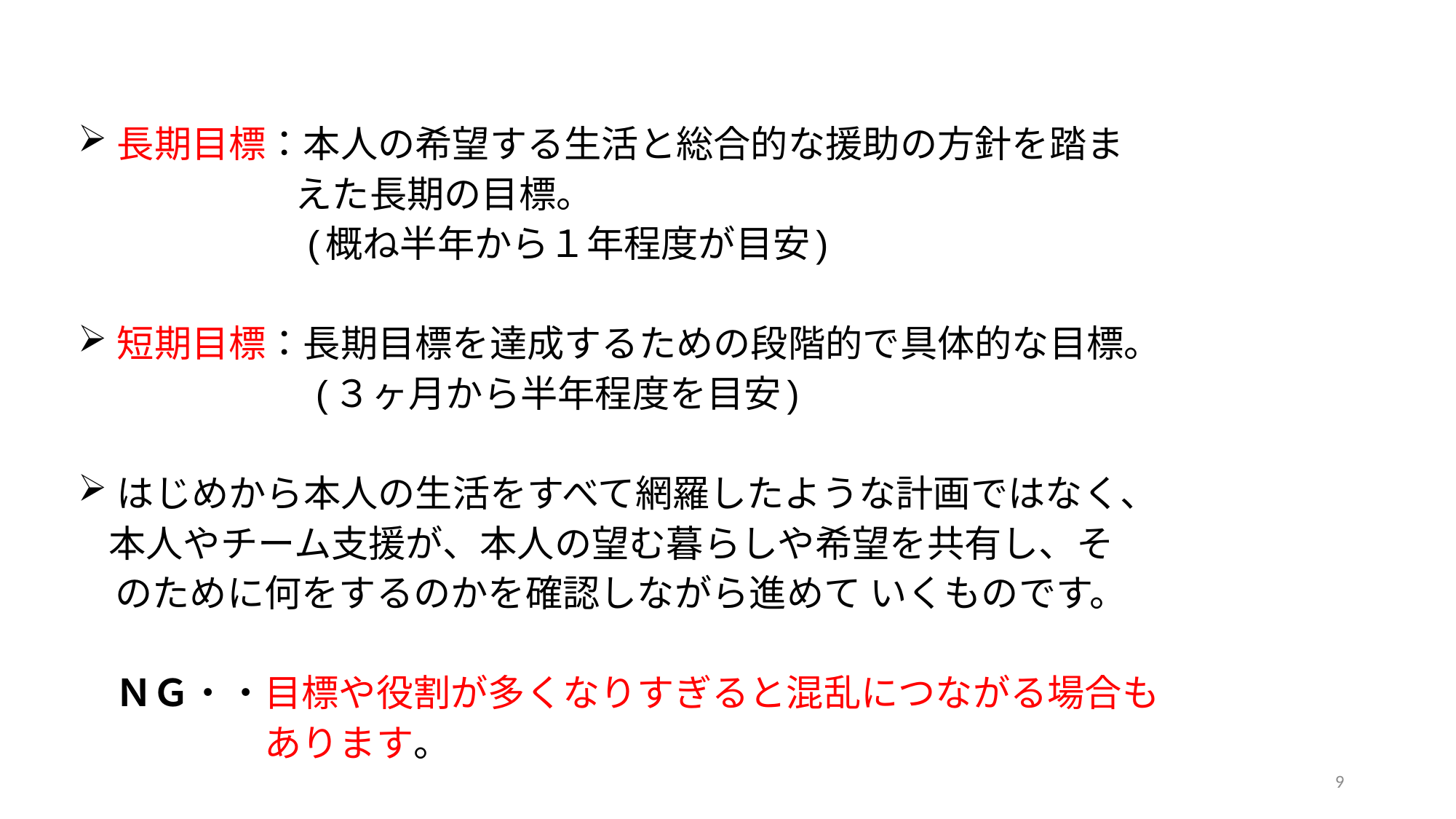

長期目標：本人の希望する生活と総合的な援助の方針を踏ま
  　　　　　 えた長期の目標。
　　　　　　(概ね半年から１年程度が目安)

 短期目標：長期目標を達成するための段階的で具体的な目標。
　　　　　 　(３ヶ月から半年程度を目安)

 はじめから本人の生活をすべて網羅したような計画ではなく、
   本人やチーム支援が、本人の望む暮らしや希望を共有し、そ
　のために何をするのかを確認しながら進めて いくものです。

　ＮＧ・・目標や役割が多くなりすぎると混乱につながる場合も
　　　　　あります。
9